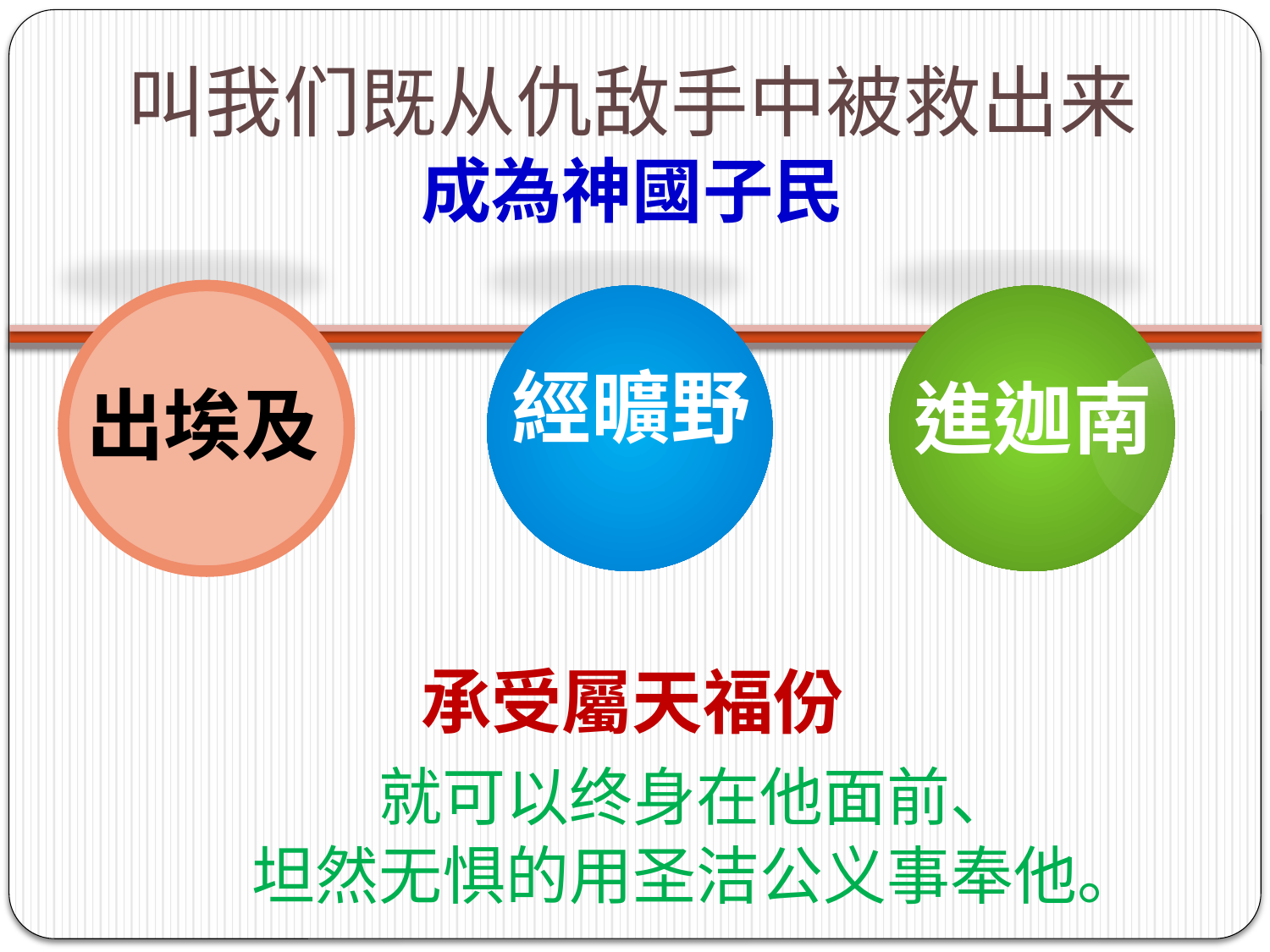

# 叫我们既从仇敌手中被救出来 成為神國子民 承受屬天福份 就可以终身在他面前、 坦然无惧的用圣洁公义事奉他。

出埃及
出埃及
經曠野
進迦南